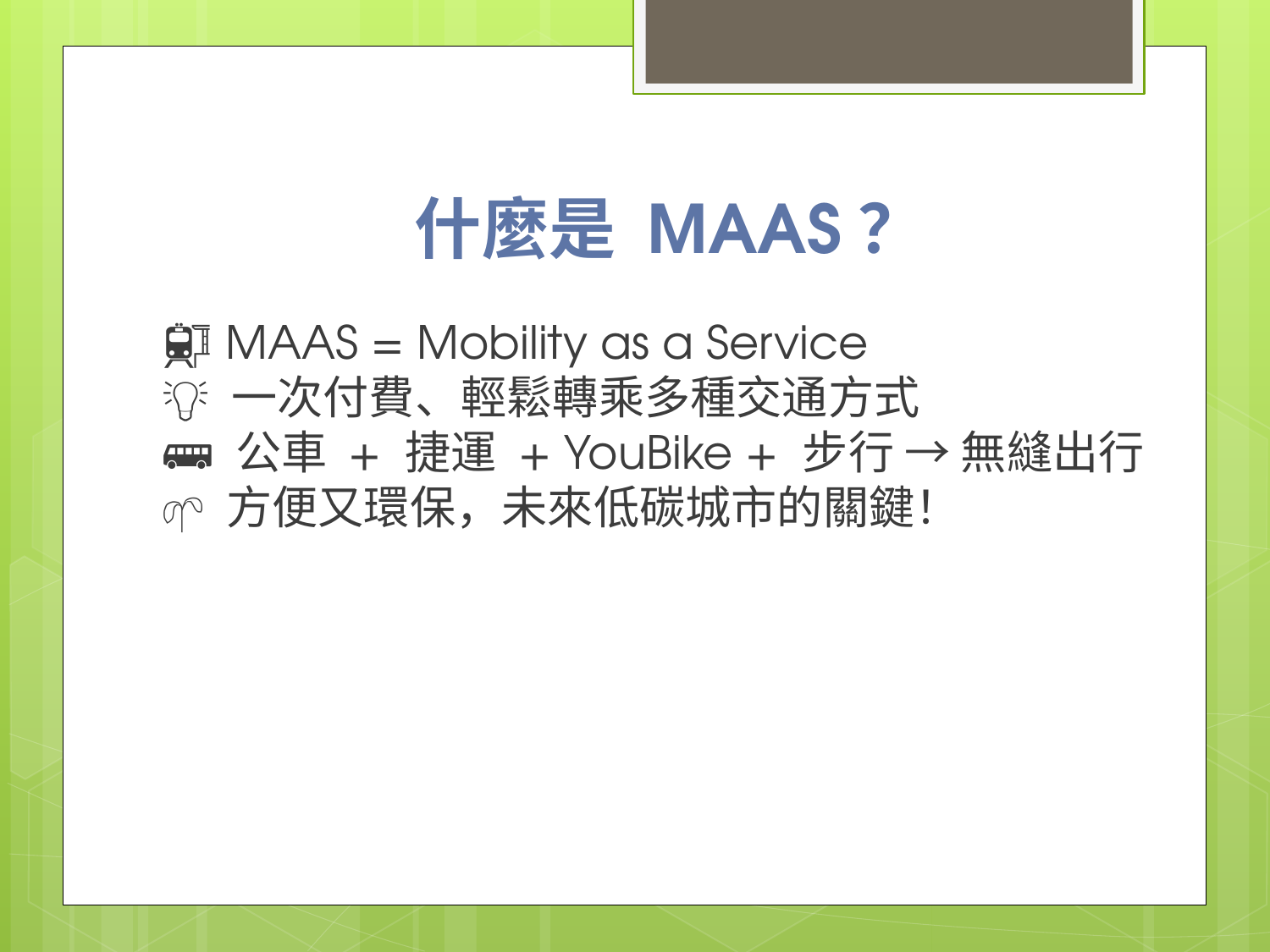

什麼是 MAAS？

🚉 MAAS = Mobility as a Service
💡 一次付費、輕鬆轉乘多種交通方式
🚌 公車 + 捷運 + YouBike + 步行 → 無縫出行
🌱 方便又環保，未來低碳城市的關鍵！